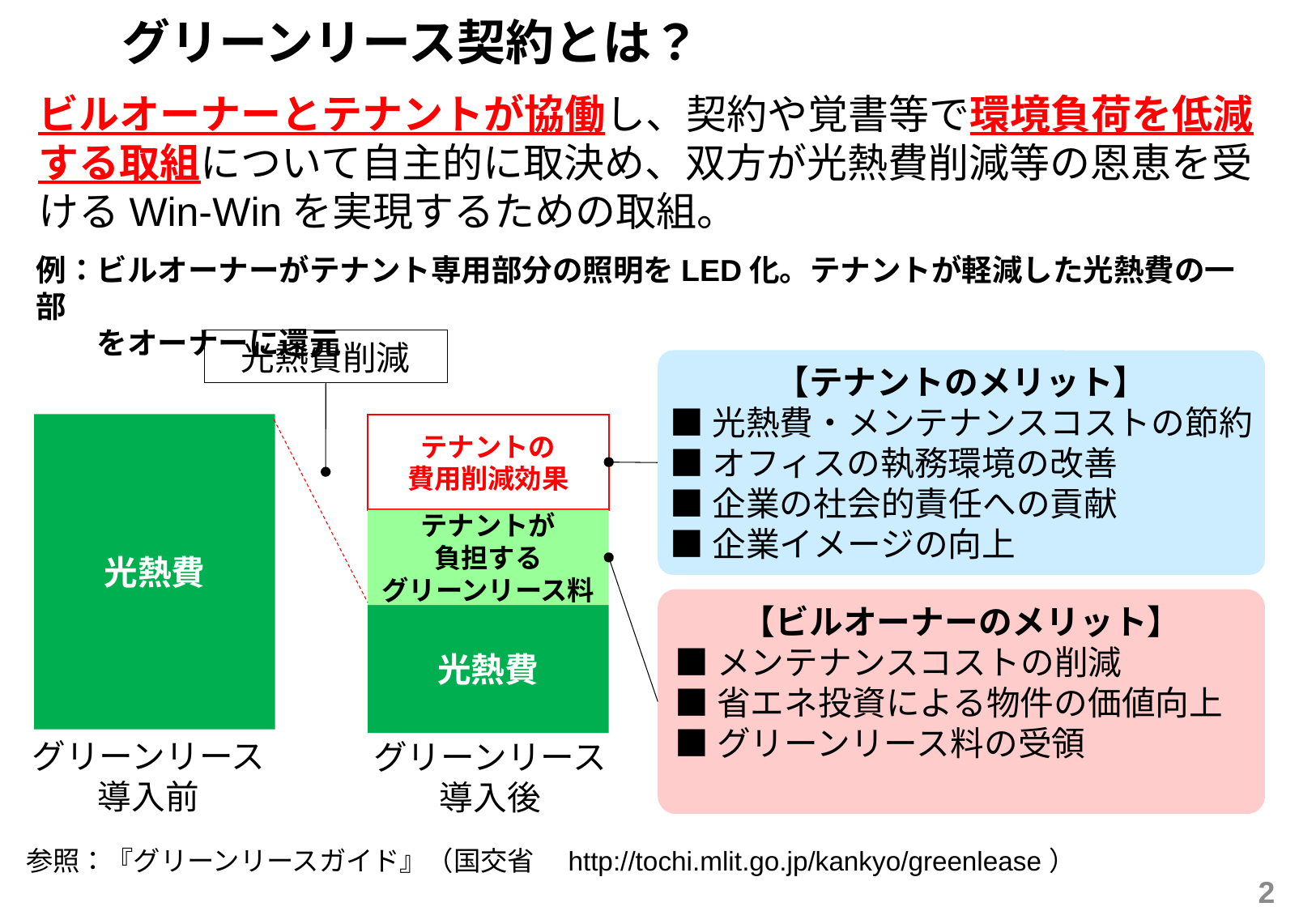

# グリーンリース契約とは？
ビルオーナーとテナントが協働し、契約や覚書等で環境負荷を低減する取組について自主的に取決め、双方が光熱費削減等の恩恵を受けるWin-Winを実現するための取組。
例：ビルオーナーがテナント専用部分の照明をLED化。テナントが軽減した光熱費の一部
　　をオーナーに還元
光熱費削減
【テナントのメリット】
■光熱費・メンテナンスコストの節約
■オフィスの執務環境の改善
■企業の社会的責任への貢献
■企業イメージの向上
光熱費
テナントの
費用削減効果
テナントが
負担する
グリーンリース料
【ビルオーナーのメリット】
■メンテナンスコストの削減
■省エネ投資による物件の価値向上
■グリーンリース料の受領
光熱費
グリーンリース
導入前
グリーンリース
導入後
参照：『グリーンリースガイド』（国交省　http://tochi.mlit.go.jp/kankyo/greenlease）
2